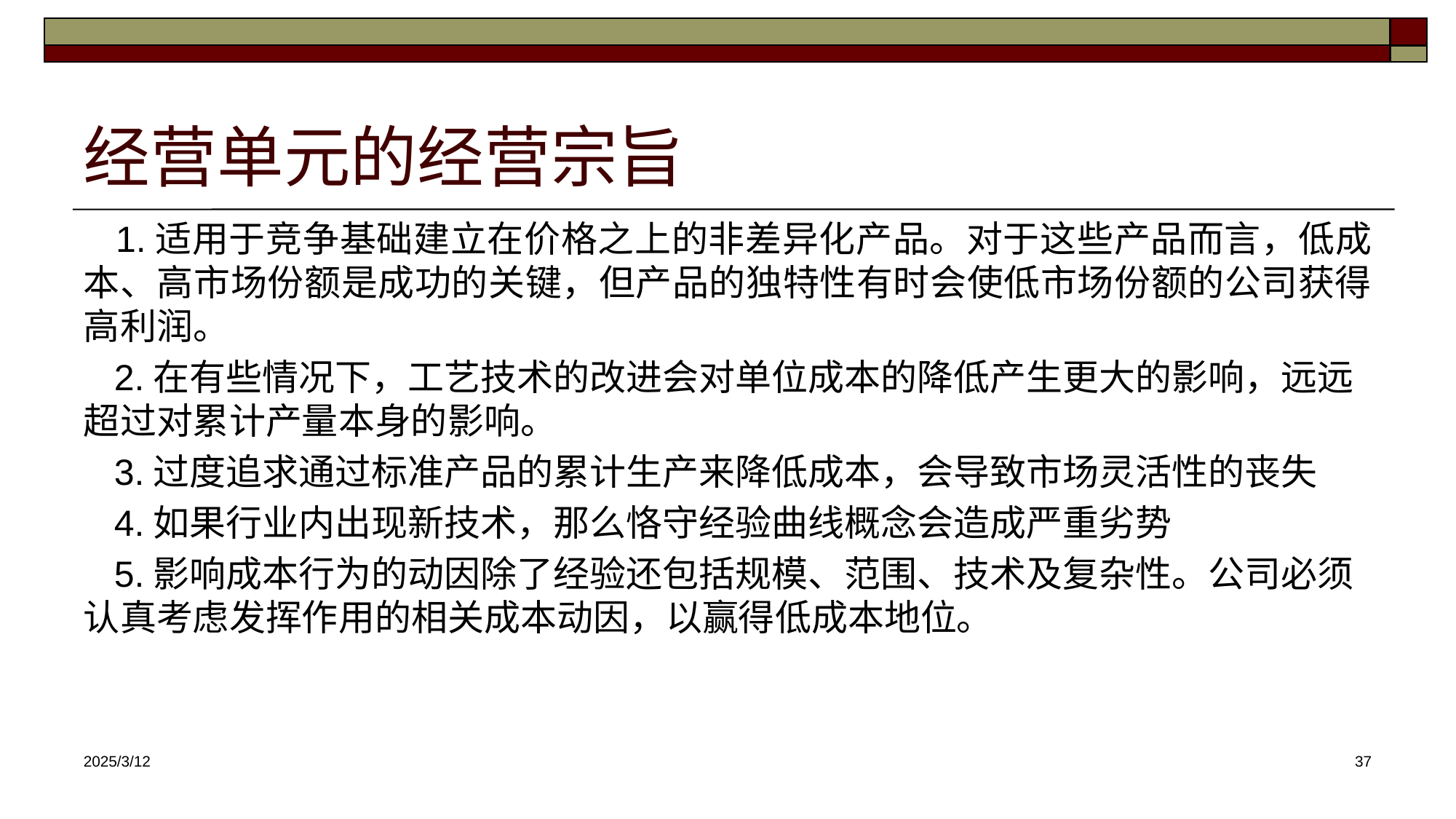

# 经营单元的经营宗旨
   1.适用于竞争基础建立在价格之上的非差异化产品。对于这些产品而言，低成本、高市场份额是成功的关键，但产品的独特性有时会使低市场份额的公司获得高利润。
   2.在有些情况下，工艺技术的改进会对单位成本的降低产生更大的影响，远远超过对累计产量本身的影响。
   3.过度追求通过标准产品的累计生产来降低成本，会导致市场灵活性的丧失
   4.如果行业内出现新技术，那么恪守经验曲线概念会造成严重劣势
   5.影响成本行为的动因除了经验还包括规模、范围、技术及复杂性。公司必须认真考虑发挥作用的相关成本动因，以赢得低成本地位。
2025/3/12
37